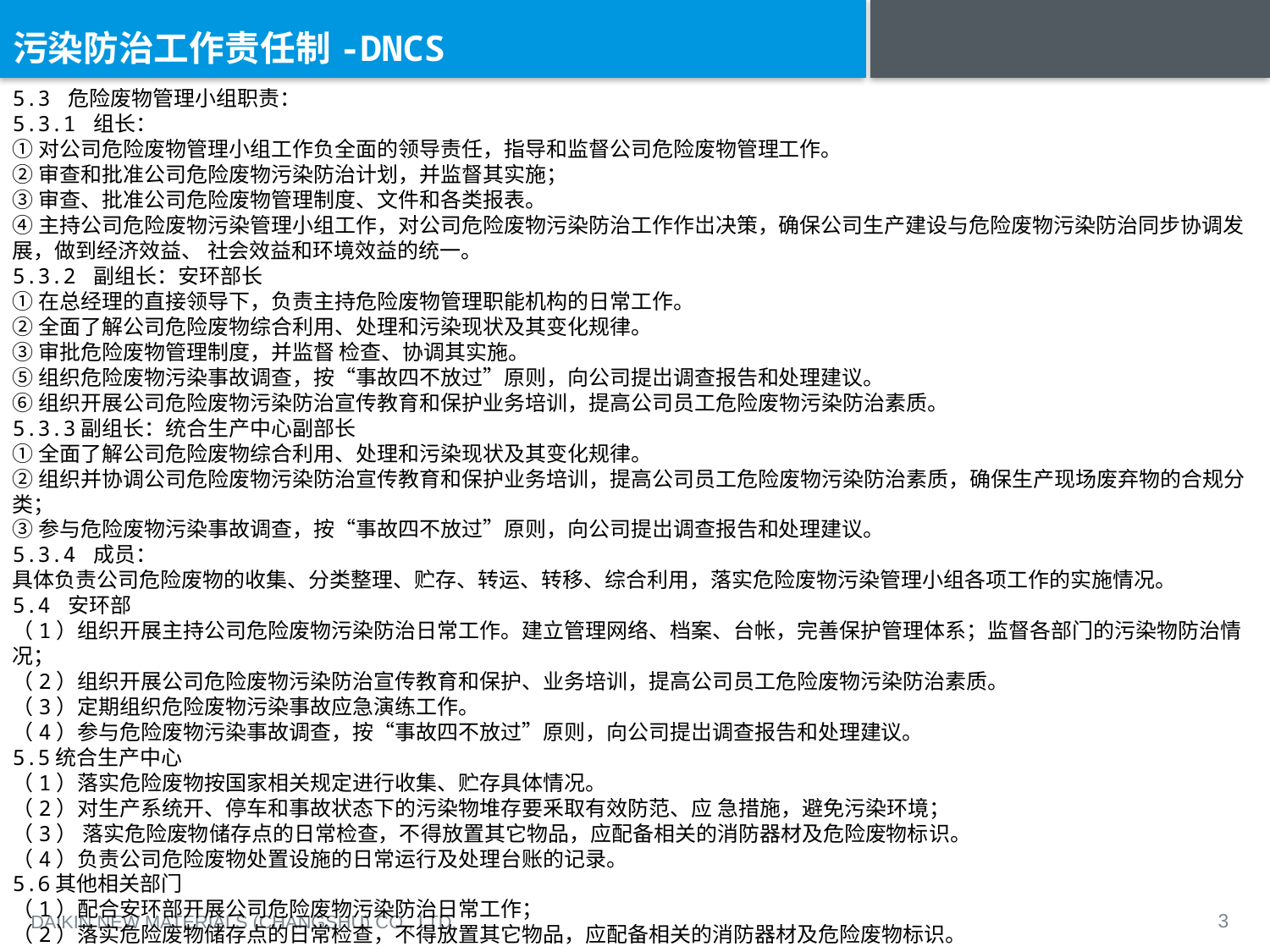

污染防治工作责任制-DNCS
5.3 危险废物管理小组职责：
5.3.1 组长：
①对公司危险废物管理小组工作负全面的领导责任，指导和监督公司危险废物管理工作。
②审查和批准公司危险废物污染防治计划，并监督其实施；
③审查、批准公司危险废物管理制度、文件和各类报表。
④主持公司危险废物污染管理小组工作，对公司危险废物污染防治工作作岀决策，确保公司生产建设与危险废物污染防治同步协调发展，做到经济效益、 社会效益和环境效益的统一。
5.3.2 副组长：安环部长
①在总经理的直接领导下，负责主持危险废物管理职能机构的日常工作。
②全面了解公司危险废物综合利用、处理和污染现状及其变化规律。
③审批危险废物管理制度，并监督 检查、协调其实施。
⑤组织危险废物污染事故调查，按“事故四不放过”原则，向公司提岀调查报告和处理建议。
⑥组织开展公司危险废物污染防治宣传教育和保护业务培训，提高公司员工危险废物污染防治素质。
5.3.3副组长：统合生产中心副部长
①全面了解公司危险废物综合利用、处理和污染现状及其变化规律。
②组织并协调公司危险废物污染防治宣传教育和保护业务培训，提高公司员工危险废物污染防治素质，确保生产现场废弃物的合规分类；
③参与危险废物污染事故调查，按“事故四不放过”原则，向公司提岀调查报告和处理建议。
5.3.4 成员：
具体负责公司危险废物的收集、分类整理、贮存、转运、转移、综合利用，落实危险废物污染管理小组各项工作的实施情况。
5.4 安环部
（1）组织开展主持公司危险废物污染防治日常工作。建立管理网络、档案、台帐，完善保护管理体系；监督各部门的污染物防治情况；
（2）组织开展公司危险废物污染防治宣传教育和保护、业务培训，提高公司员工危险废物污染防治素质。
（3）定期组织危险废物污染事故应急演练工作。
（4）参与危险废物污染事故调查，按“事故四不放过”原则，向公司提岀调查报告和处理建议。
5.5统合生产中心
（1）落实危险废物按国家相关规定进行收集、贮存具体情况。
（2）对生产系统开、停车和事故状态下的污染物堆存要釆取有效防范、应 急措施，避免污染环境；
（3） 落实危险废物储存点的日常检查，不得放置其它物品，应配备相关的消防器材及危险废物标识。
（4）负责公司危险废物处置设施的日常运行及处理台账的记录。
5.6其他相关部门
（1）配合安环部开展公司危险废物污染防治日常工作；
（2）落实危险废物储存点的日常检查，不得放置其它物品，应配备相关的消防器材及危险废物标识。